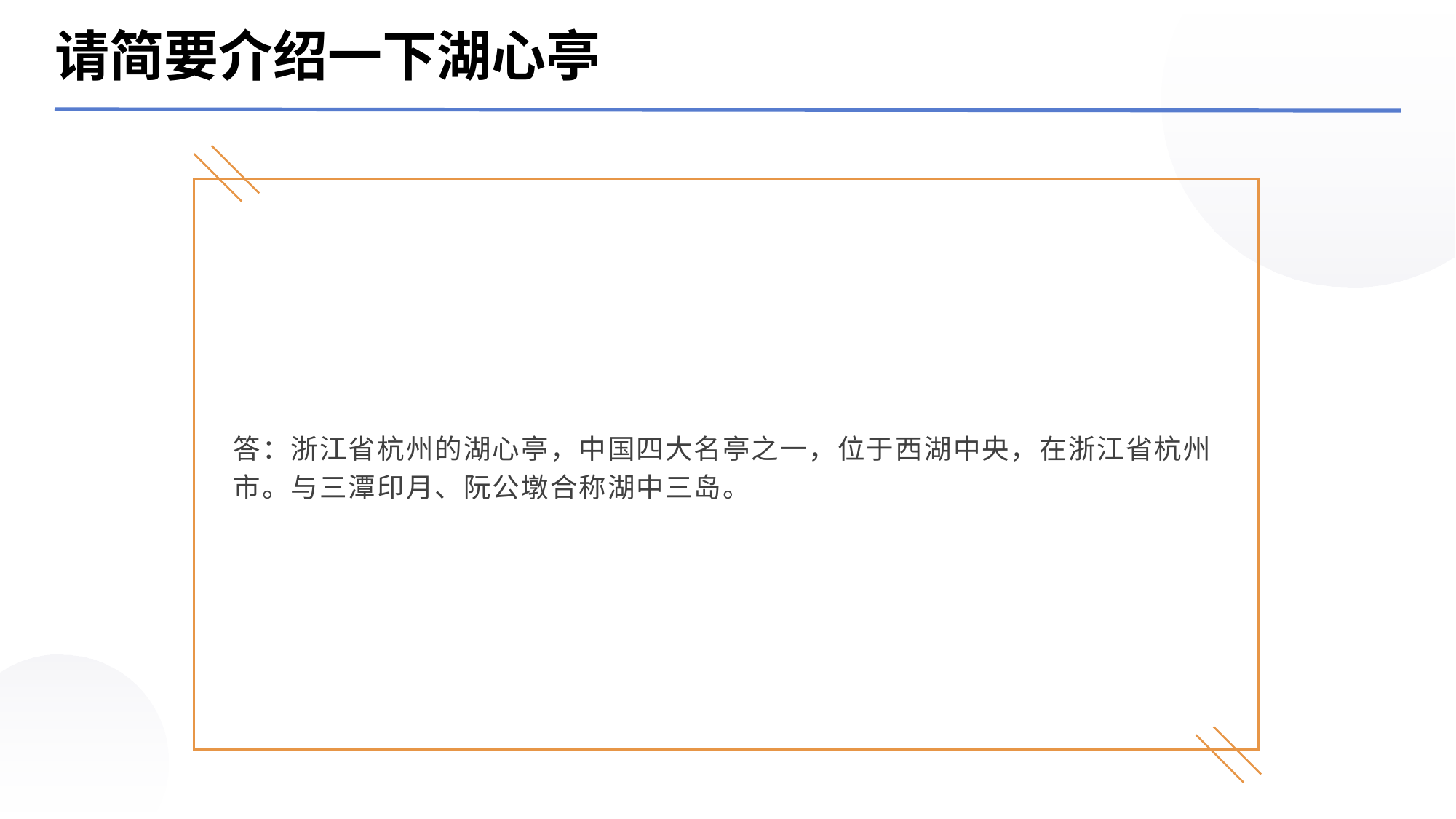

请简要介绍一下湖心亭

答：浙江省杭州的湖心亭，中国四大名亭之一，位于西湖中央，在浙江省杭州市。与三潭印月、阮公墩合称湖中三岛。